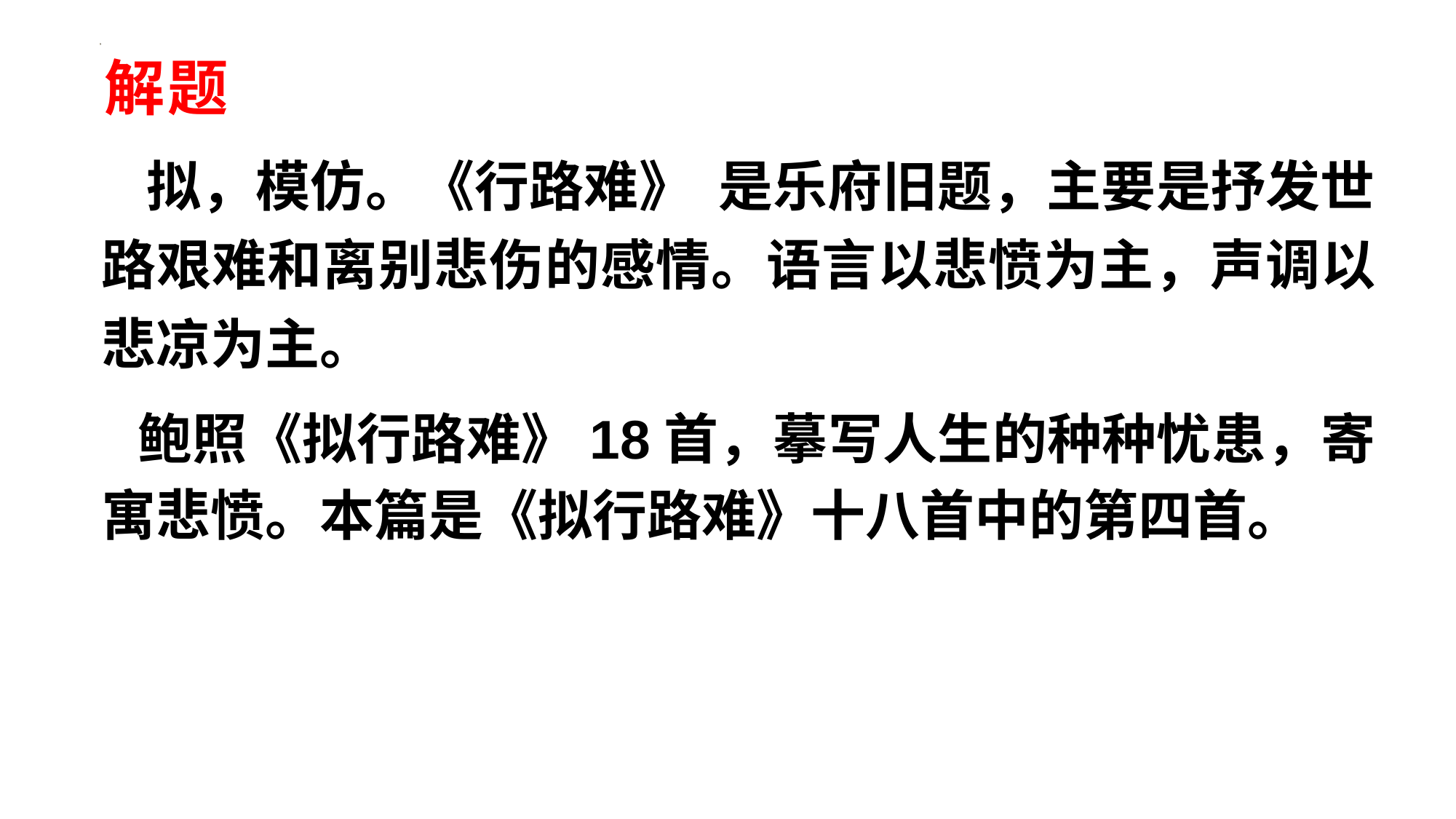

解题
    拟，模仿。《行路难》  是乐府旧题，主要是抒发世路艰难和离别悲伤的感情。语言以悲愤为主，声调以悲凉为主。
    鲍照《拟行路难》18首，摹写人生的种种忧患，寄寓悲愤。本篇是《拟行路难》十八首中的第四首。